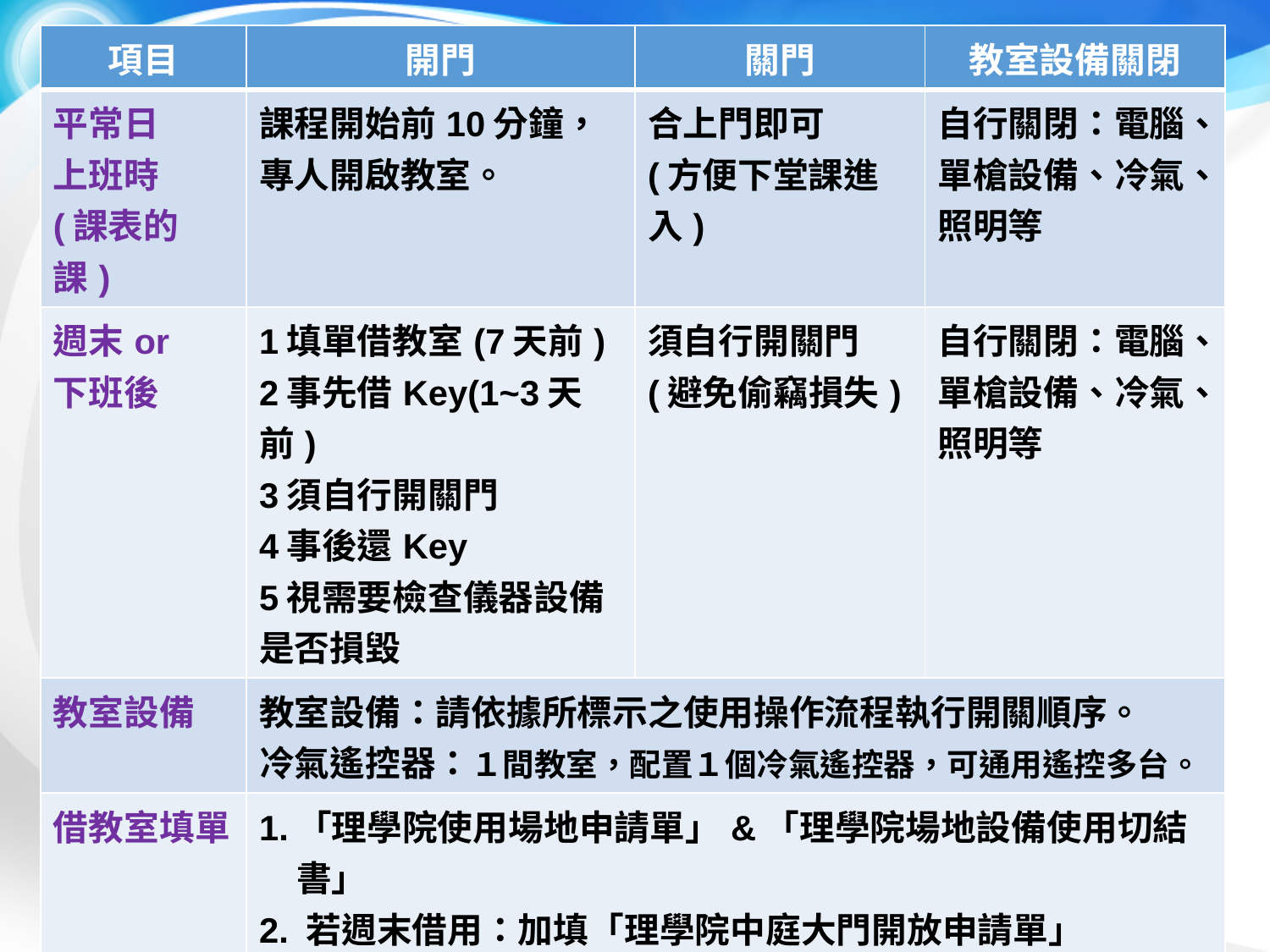

# 教室使用-注意事項一覽表
| 項目 | 開門 | 關門 | 教室設備關閉 |
| --- | --- | --- | --- |
| 平常日 上班時 (課表的課) | 課程開始前10分鐘，專人開啟教室。 | 合上門即可 (方便下堂課進入) | 自行關閉：電腦、單槍設備、冷氣、照明等 |
| 週末or 下班後 | 1填單借教室(7天前) 2事先借Key(1~3天前) 3須自行開關門 4事後還Key 5視需要檢查儀器設備是否損毀 | 須自行開關門 (避免偷竊損失) | 自行關閉：電腦、單槍設備、冷氣、照明等 |
| 教室設備 | 教室設備：請依據所標示之使用操作流程執行開關順序。 冷氣遙控器：１間教室，配置１個冷氣遙控器，可通用遙控多台。 |  |  |
| 借教室填單 | 1.「理學院使用場地申請單」&「理學院場地設備使用切結書」 2. 若週末借用：加填「理學院中庭大門開放申請單」 3. 表單下載：http://science.nsysu.edu.tw/ 理學院網站首頁/(左方)表單下載/場地租借 |  |  |
| 聯絡人 | １.借教室：王桂英小姐，理4001室院辦(4樓)，分機3506。 ２.借還Ｋey及場地設備：高慧霖管理員，理1010管理員室 (1樓)，分機3504。 |  |  |